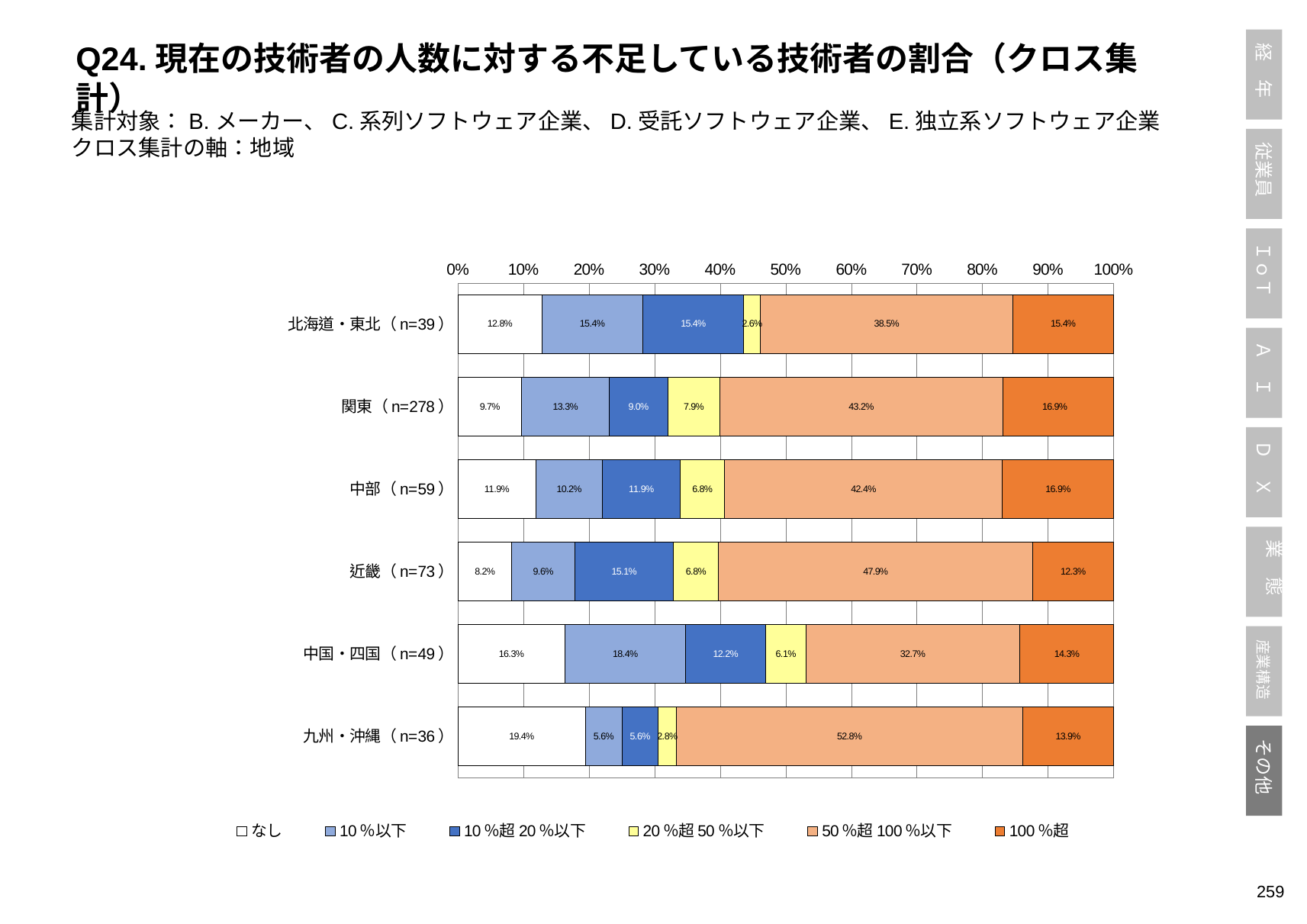

Q24.現在の技術者の人数に対する不足している技術者の割合（クロス集計）
集計対象：B.メーカー、C.系列ソフトウェア企業、D.受託ソフトウェア企業、E.独立系ソフトウェア企業
クロス集計の軸：地域

### Chart

| Category | なし | 10％以下 | 10％超20％以下 | 20％超50％以下 | 50％超100％以下 | 100％超 |
|---|---|---|---|---|---|---|
| 北海道・東北（n=39） | 0.1282051282051282 | 0.15384615384615385 | 0.15384615384615385 | 0.02564102564102564 | 0.38461538461538464 | 0.15384615384615385 |
| 関東（n=278） | 0.09712230215827339 | 0.13309352517985612 | 0.08992805755395683 | 0.07913669064748201 | 0.4316546762589928 | 0.16906474820143885 |
| 中部（n=59） | 0.11864406779661017 | 0.1016949152542373 | 0.11864406779661017 | 0.06779661016949153 | 0.423728813559322 | 0.1694915254237288 |
| 近畿（n=73） | 0.0821917808219178 | 0.0958904109589041 | 0.1506849315068493 | 0.0684931506849315 | 0.4794520547945205 | 0.1232876712328767 |
| 中国・四国（n=49） | 0.16326530612244897 | 0.1836734693877551 | 0.12244897959183673 | 0.061224489795918366 | 0.32653061224489793 | 0.14285714285714285 |
| 九州・沖縄（n=36） | 0.19444444444444445 | 0.05555555555555555 | 0.05555555555555555 | 0.027777777777777776 | 0.5277777777777778 | 0.1388888888888889 |
259